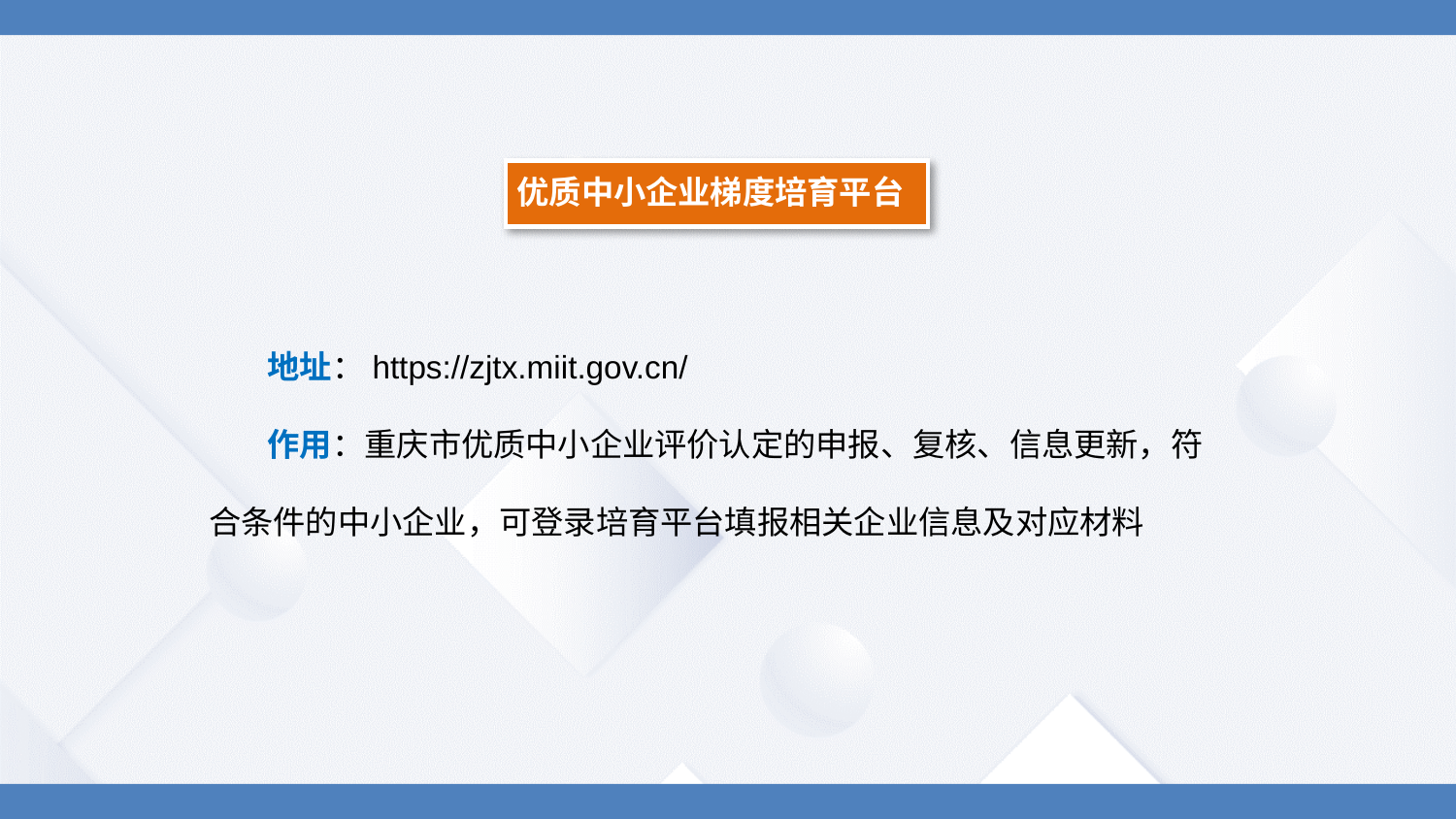

优质中小企业梯度培育平台

       地址：https://zjtx.miit.gov.cn/
       作用：重庆市优质中小企业评价认定的申报、复核、信息更新，符合条件的中小企业，可登录培育平台填报相关企业信息及对应材料